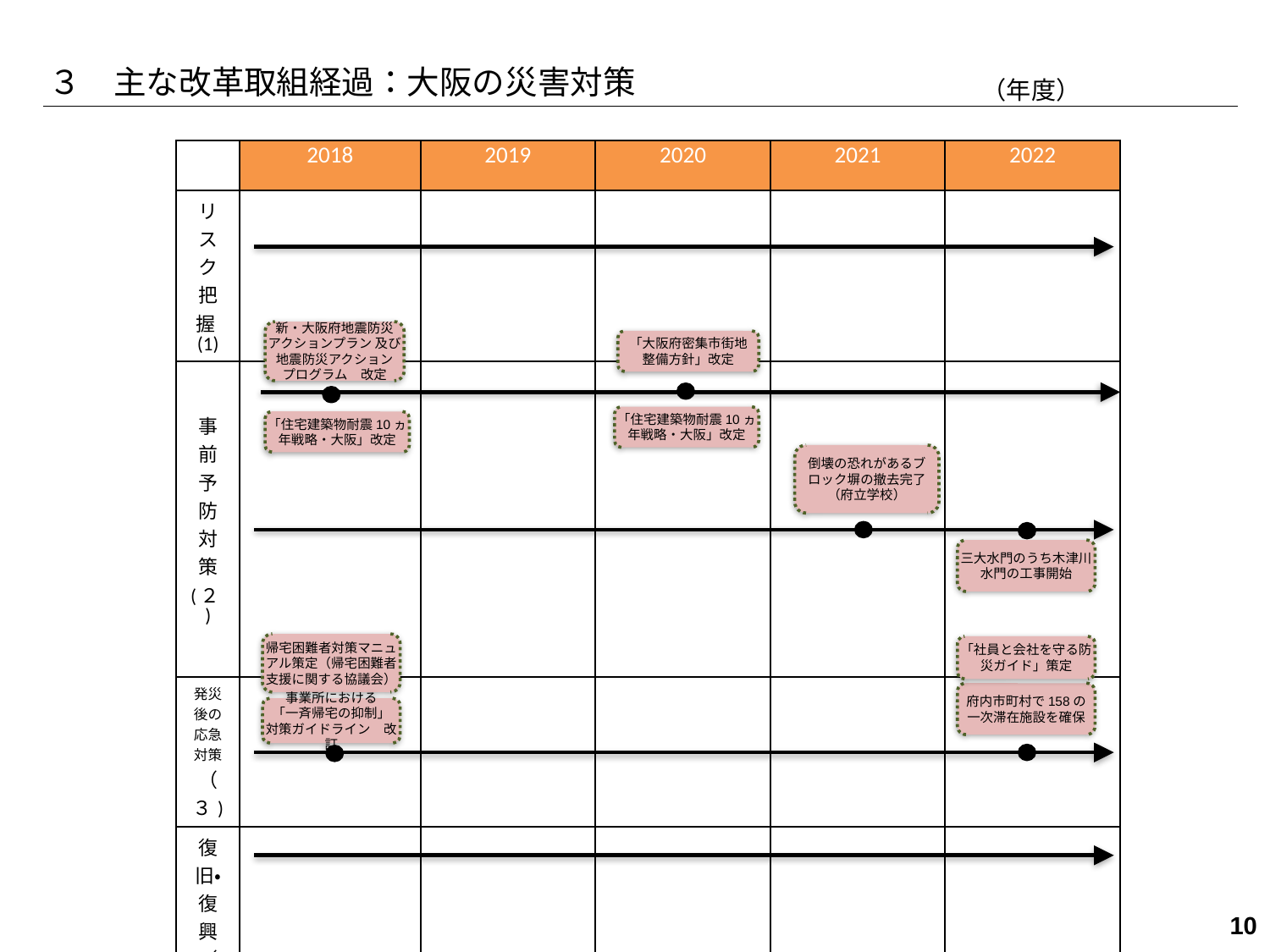

３　主な改革取組経過：大阪の災害対策
（年度）
|  | 2018 | 2019 | 2020 | 2021 | 2022 |
| --- | --- | --- | --- | --- | --- |
| リスク把握(1) |  |  |  |  |  |
| 事前予防対策 (２) |  |  |  |  |  |
| 発災後の応急対策 （３) |  |  |  |  |  |
| 復旧・復興 （４） |  |  |  |  |  |
新・大阪府地震防災
アクションプラン 及び
地震防災アクション
プログラム　改定
「大阪府密集市街地
整備方針」改定

「住宅建築物耐震10ヵ年戦略・大阪」改定
「住宅建築物耐震10ヵ年戦略・大阪」改定
倒壊の恐れがあるブロック塀の撤去完了
（府立学校）

三大水門のうち木津川水門の工事開始
帰宅困難者対策マニュアル策定（帰宅困難者支援に関する協議会）
「社員と会社を守る防災ガイド」策定
府内市町村で158の
一次滞在施設を確保
事業所における
「一斉帰宅の抑制」
対策ガイドライン　改訂

10